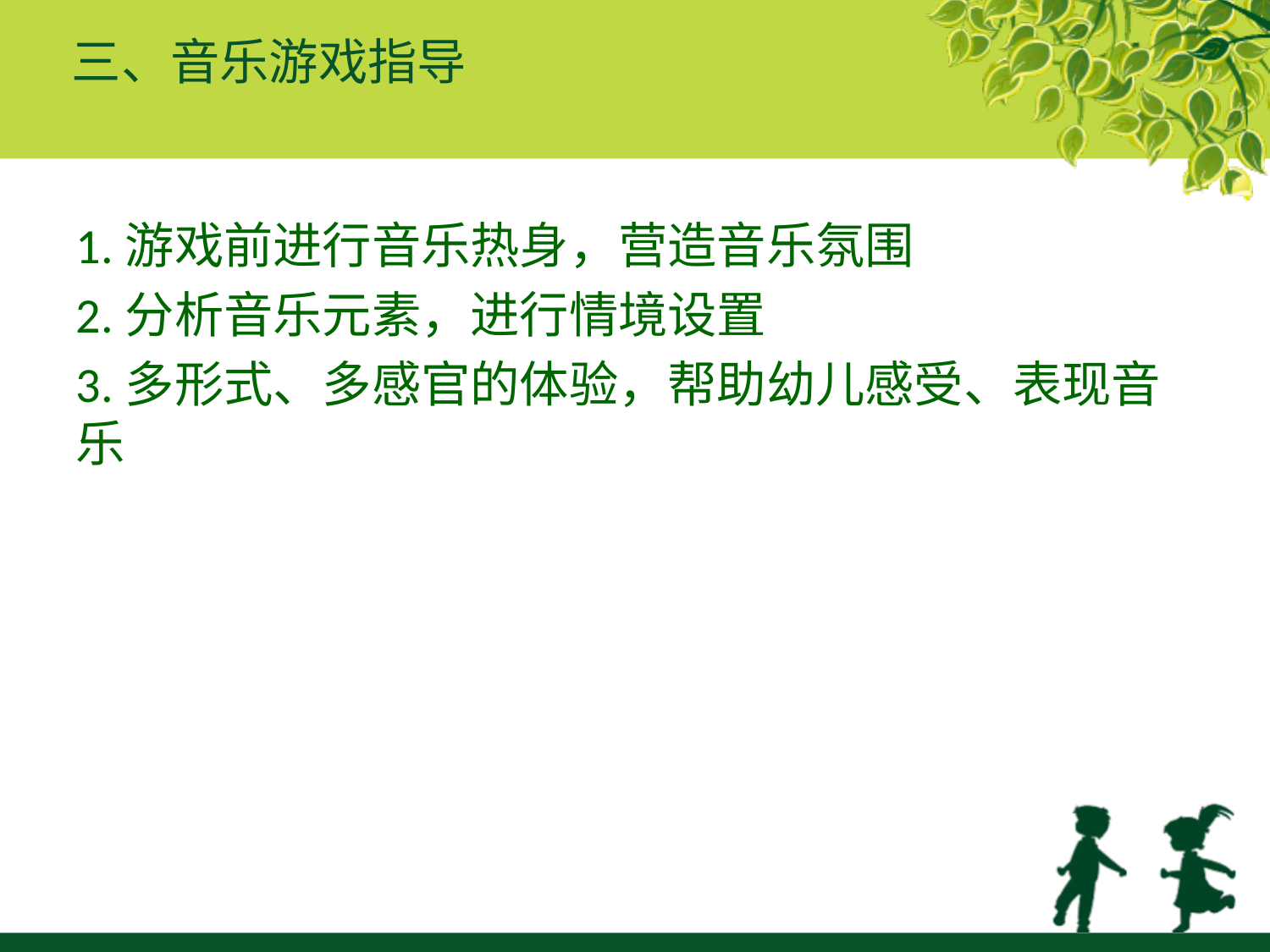

# 三、音乐游戏指导
1.游戏前进行音乐热身，营造音乐氛围
2.分析音乐元素，进行情境设置
3.多形式、多感官的体验，帮助幼儿感受、表现音乐